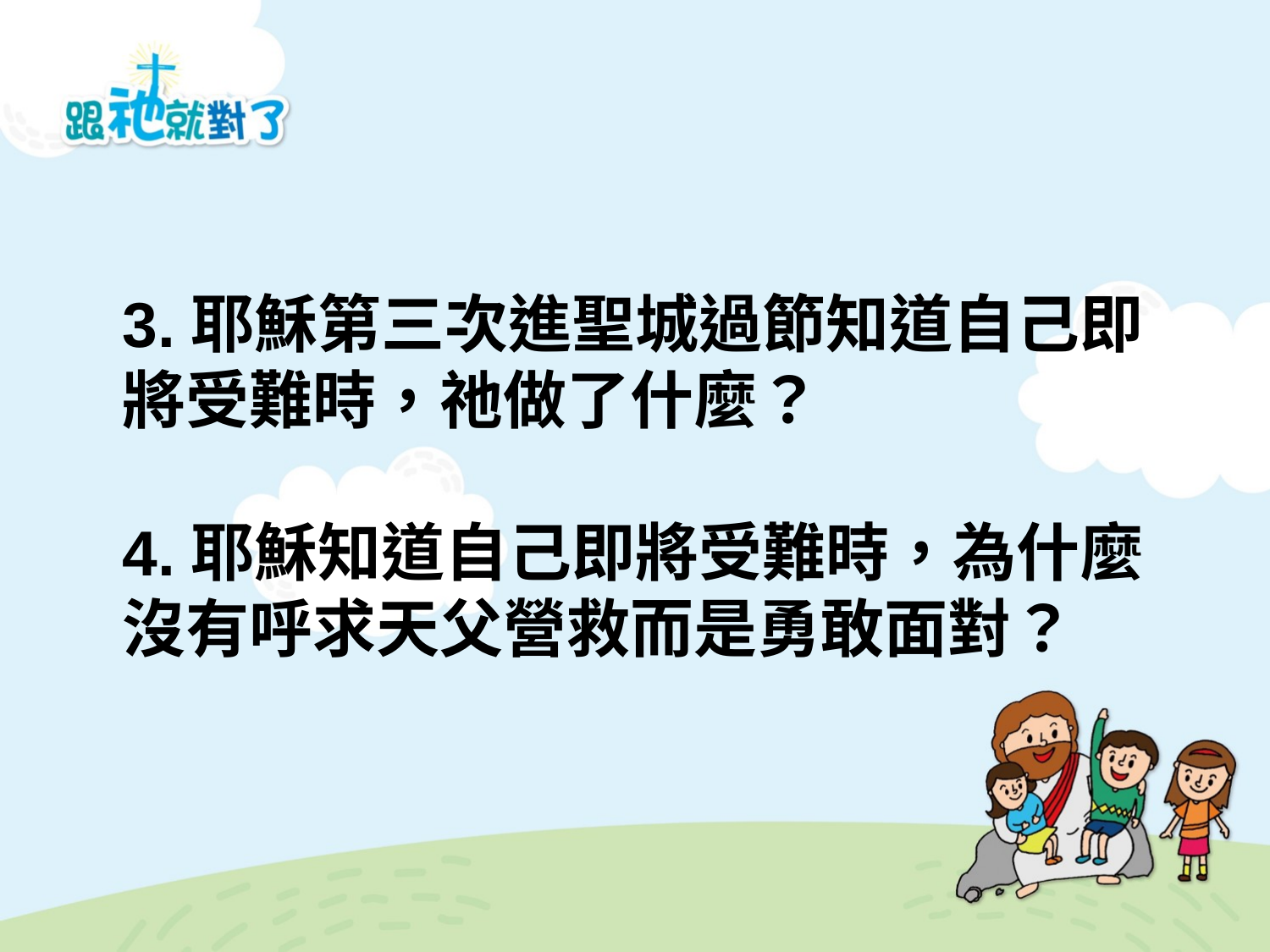

3.耶穌第三次進聖城過節知道自己即將受難時，祂做了什麼？

4.耶穌知道自己即將受難時，為什麼沒有呼求天父營救而是勇敢面對？